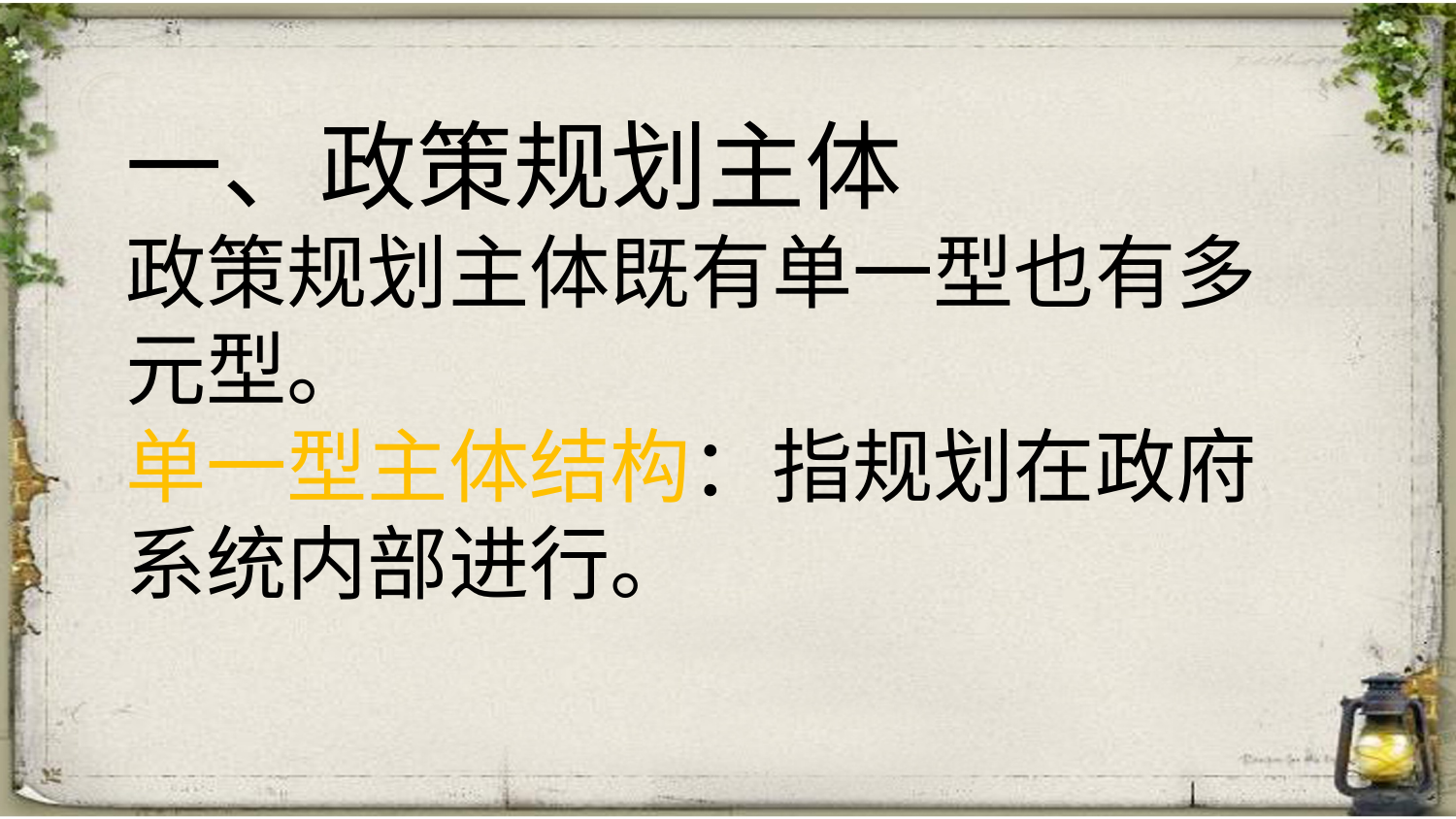

一、政策规划主体
政策规划主体既有单一型也有多元型。
单一型主体结构：指规划在政府系统内部进行。